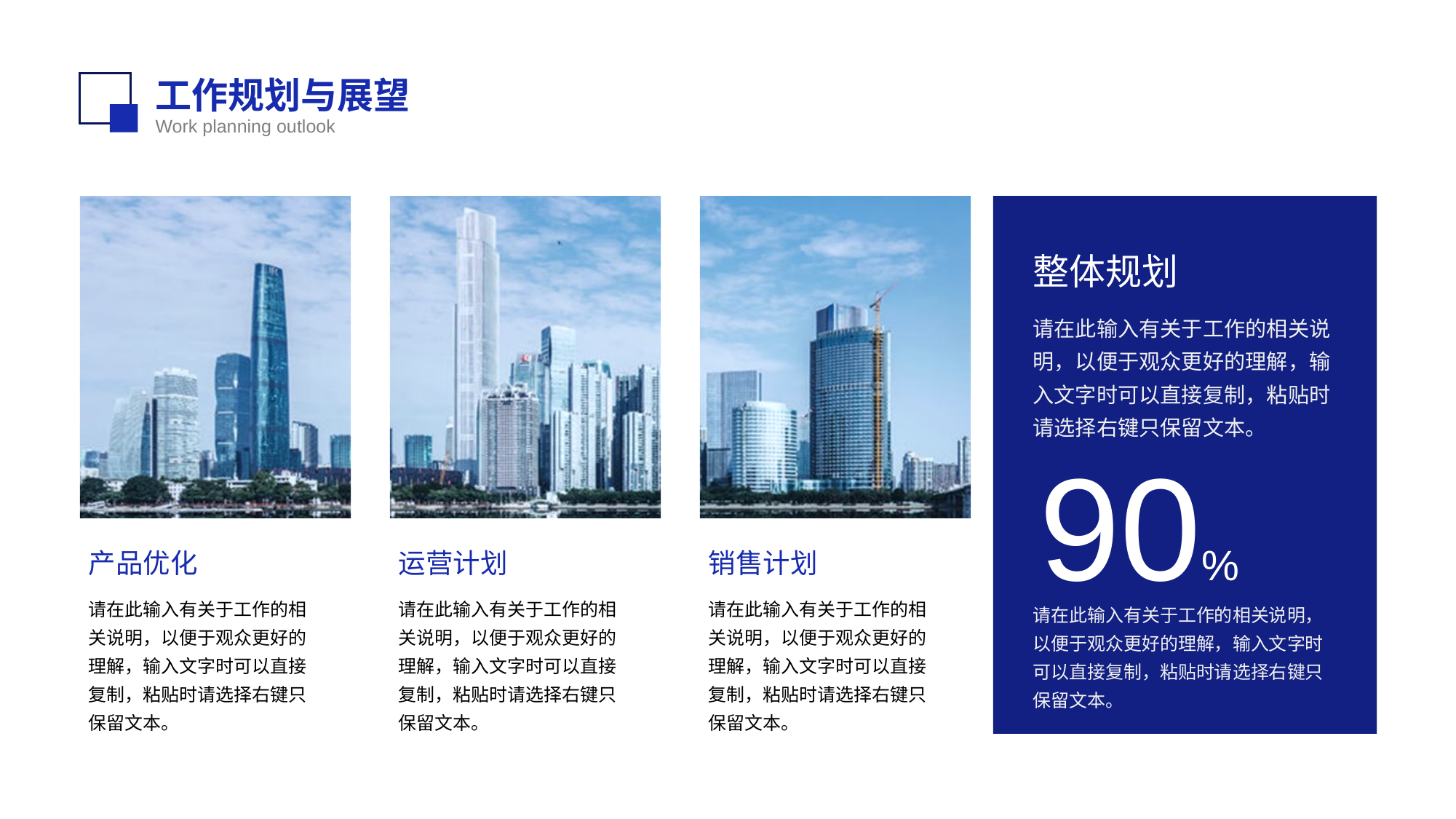

工作规划与展望
Work planning outlook

整体规划
请在此输入有关于工作的相关说明，以便于观众更好的理解，输入文字时可以直接复制，粘贴时请选择右键只保留文本。
90%

产品优化
运营计划
销售计划
请在此输入有关于工作的相关说明，以便于观众更好的理解，输入文字时可以直接复制，粘贴时请选择右键只保留文本。
请在此输入有关于工作的相关说明，以便于观众更好的理解，输入文字时可以直接复制，粘贴时请选择右键只保留文本。
请在此输入有关于工作的相关说明，以便于观众更好的理解，输入文字时可以直接复制，粘贴时请选择右键只保留文本。
请在此输入有关于工作的相关说明，以便于观众更好的理解，输入文字时可以直接复制，粘贴时请选择右键只保留文本。